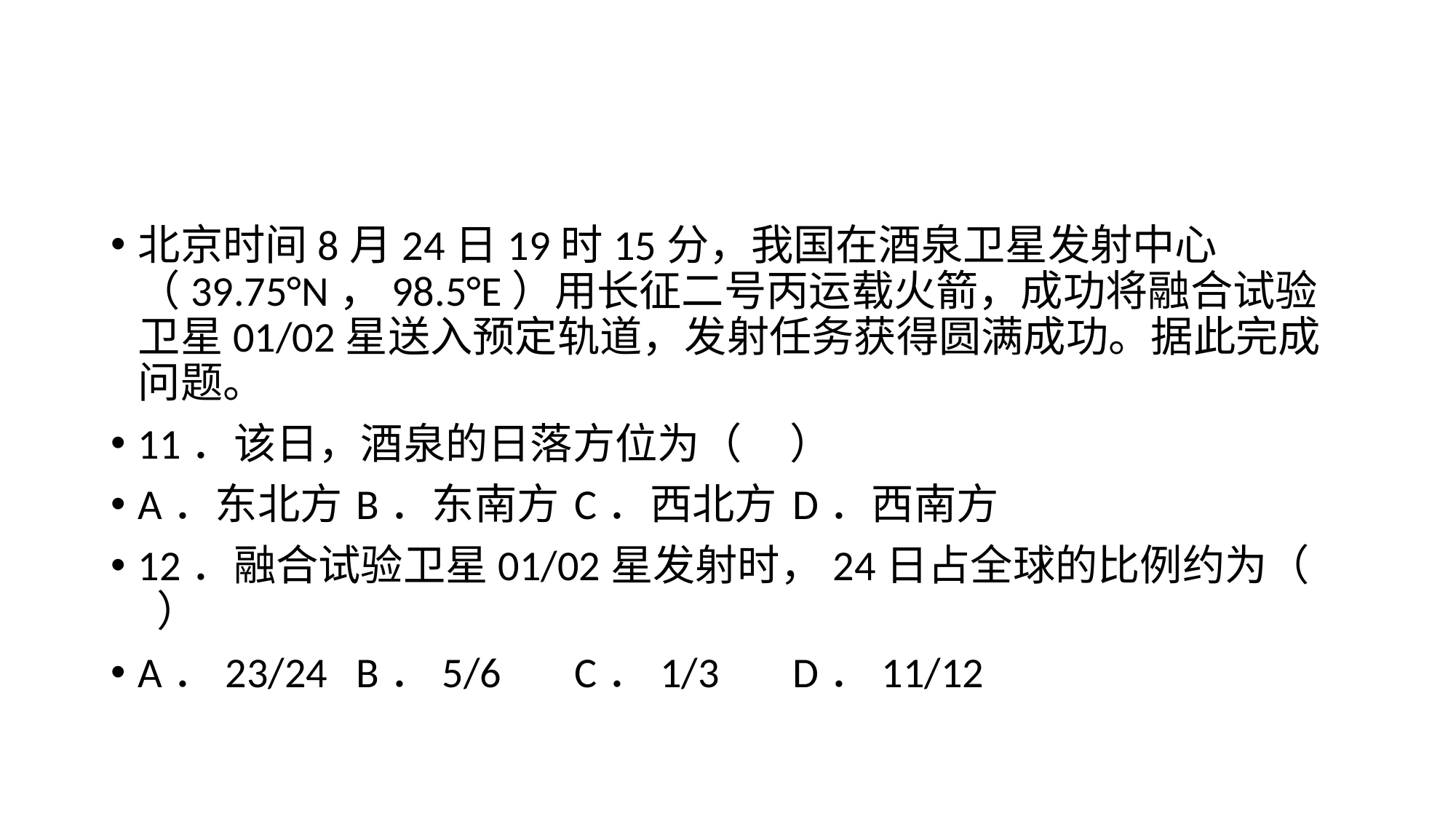

#
北京时间8月24日19时15分，我国在酒泉卫星发射中心（39.75°N，98.5°E）用长征二号丙运载火箭，成功将融合试验卫星01/02星送入预定轨道，发射任务获得圆满成功。据此完成问题。
11．该日，酒泉的日落方位为（     ）
A．东北方	B．东南方	C．西北方	D．西南方
12．融合试验卫星01/02星发射时，24日占全球的比例约为（     ）
A．23/24	B．5/6	C．1/3	D．11/12